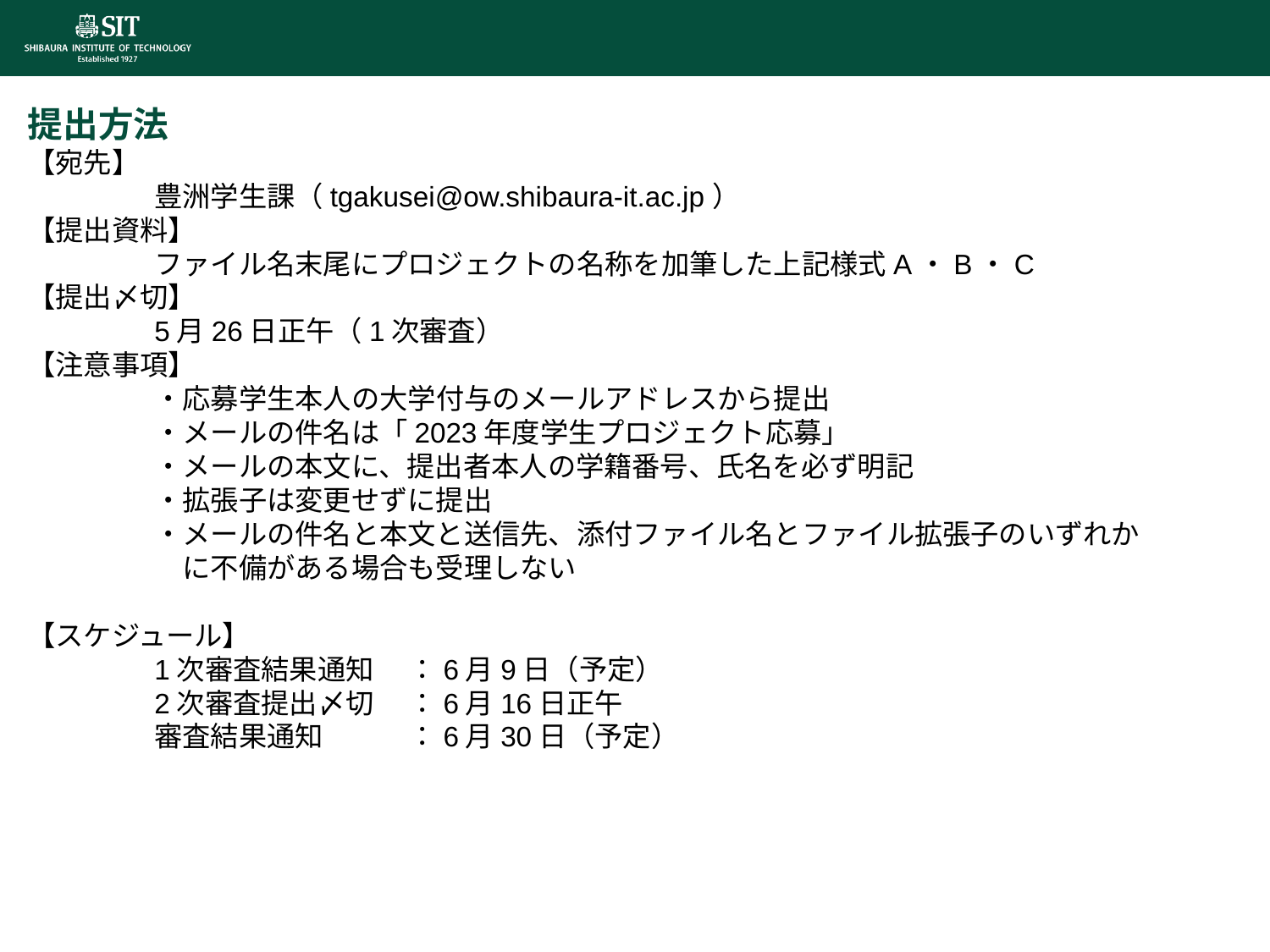

提出方法
【宛先】
	豊洲学生課（tgakusei@ow.shibaura-it.ac.jp）
【提出資料】
	ファイル名末尾にプロジェクトの名称を加筆した上記様式A・B・C
【提出〆切】
	5月26日正午（1次審査）
【注意事項】
・応募学生本人の大学付与のメールアドレスから提出
・メールの件名は「2023年度学生プロジェクト応募」
・メールの本文に、提出者本人の学籍番号、氏名を必ず明記
・拡張子は変更せずに提出
・メールの件名と本文と送信先、添付ファイル名とファイル拡張子のいずれか
　に不備がある場合も受理しない

【スケジュール】
1次審査結果通知	：6月9日（予定）
2次審査提出〆切	：6月16日正午
審査結果通知	：6月30日（予定）